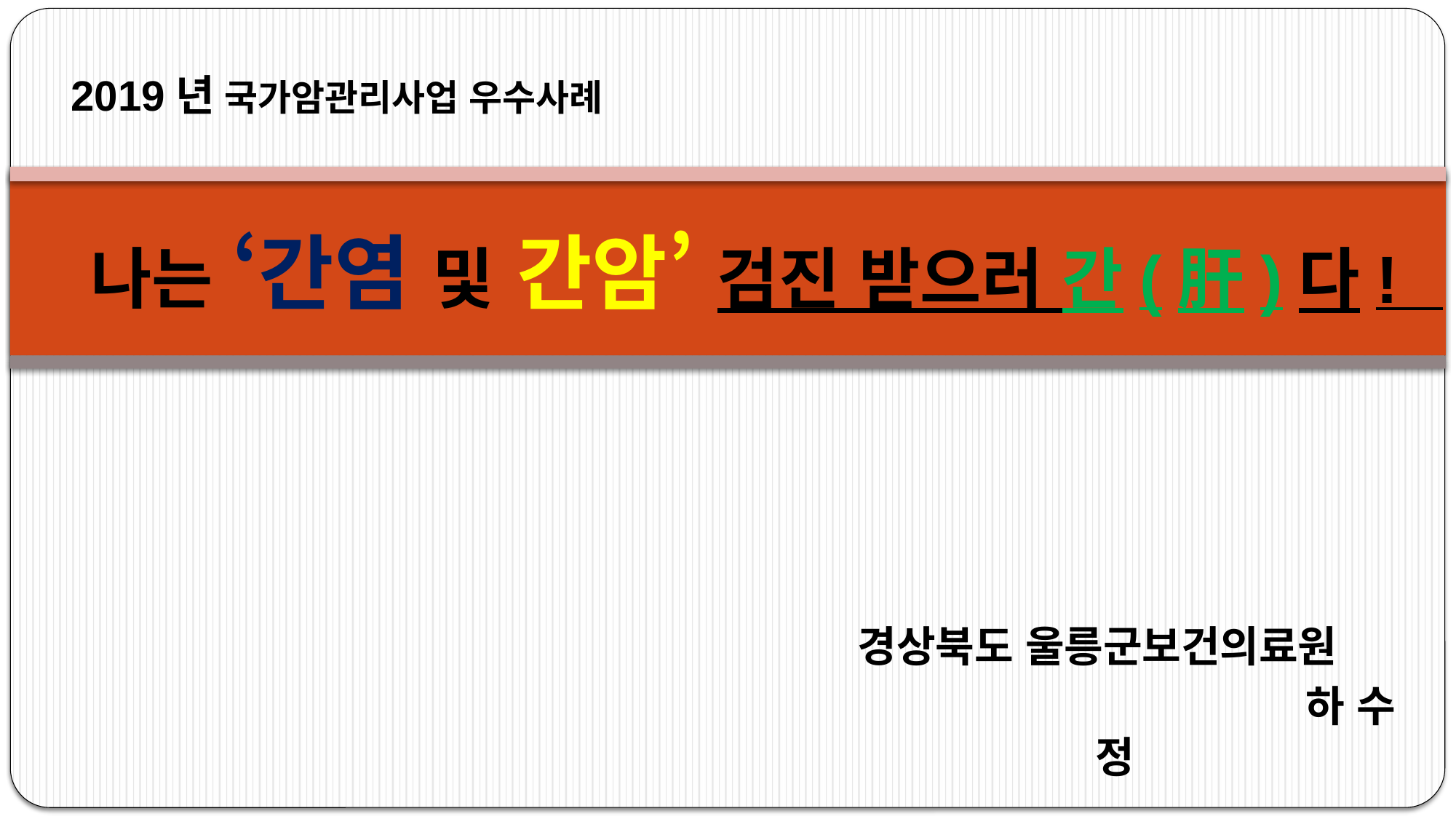

2019년 국가암관리사업 우수사례
# 나는 ‘간염 및 간암’ 검진 받으러 간(肝)다!
경상북도 울릉군보건의료원
                                       하 수 정